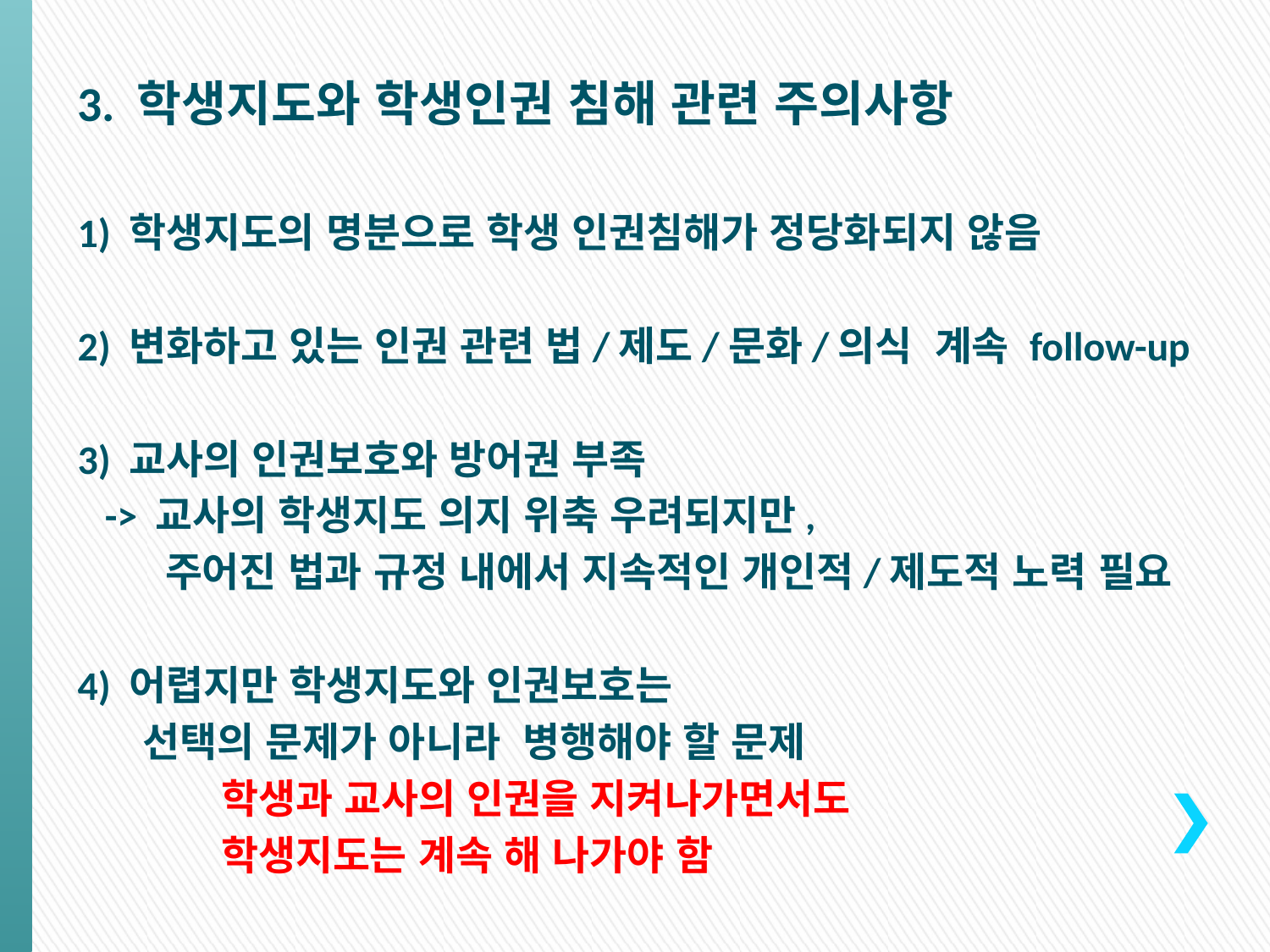

3. 학생지도와 학생인권 침해 관련 주의사항

1) 학생지도의 명분으로 학생 인권침해가 정당화되지 않음

2) 변화하고 있는 인권 관련 법/제도/문화/의식  계속 follow-up

3) 교사의 인권보호와 방어권 부족
   -> 교사의 학생지도 의지 위축 우려되지만,
       주어진 법과 규정 내에서 지속적인 개인적/제도적 노력 필요

4) 어렵지만 학생지도와 인권보호는
     선택의 문제가 아니라  병행해야 할 문제
            학생과 교사의 인권을 지켜나가면서도
            학생지도는 계속 해 나가야 함